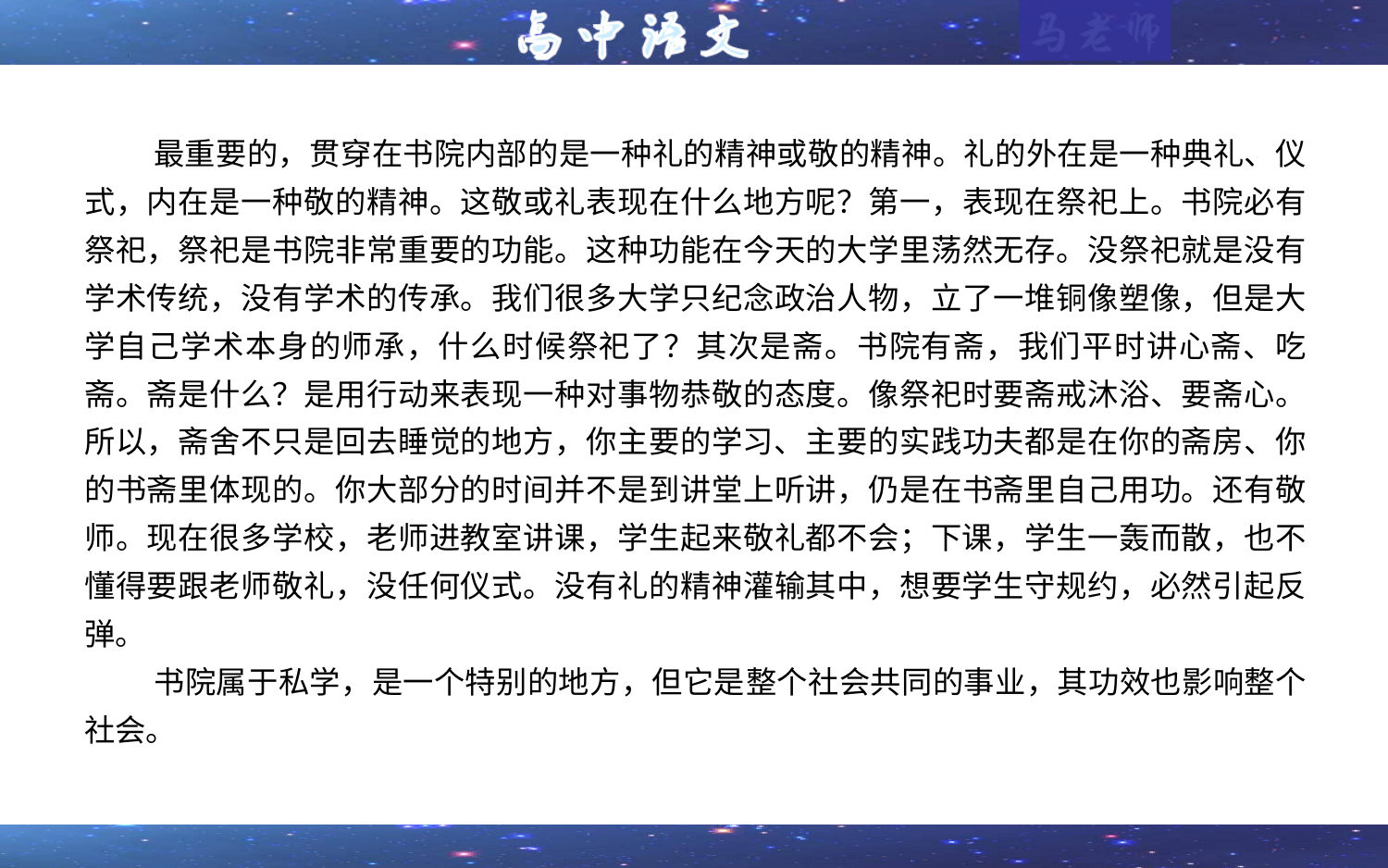

最重要的，贯穿在书院内部的是一种礼的精神或敬的精神。礼的外在是一种典礼、仪式，内在是一种敬的精神。这敬或礼表现在什么地方呢？第一，表现在祭祀上。书院必有祭祀，祭祀是书院非常重要的功能。这种功能在今天的大学里荡然无存。没祭祀就是没有学术传统，没有学术的传承。我们很多大学只纪念政治人物，立了一堆铜像塑像，但是大学自己学术本身的师承，什么时候祭祀了？其次是斋。书院有斋，我们平时讲心斋、吃斋。斋是什么？是用行动来表现一种对事物恭敬的态度。像祭祀时要斋戒沐浴、要斋心。所以，斋舍不只是回去睡觉的地方，你主要的学习、主要的实践功夫都是在你的斋房、你的书斋里体现的。你大部分的时间并不是到讲堂上听讲，仍是在书斋里自己用功。还有敬师。现在很多学校，老师进教室讲课，学生起来敬礼都不会；下课，学生一轰而散，也不懂得要跟老师敬礼，没任何仪式。没有礼的精神灌输其中，想要学生守规约，必然引起反弹。
书院属于私学，是一个特别的地方，但它是整个社会共同的事业，其功效也影响整个社会。